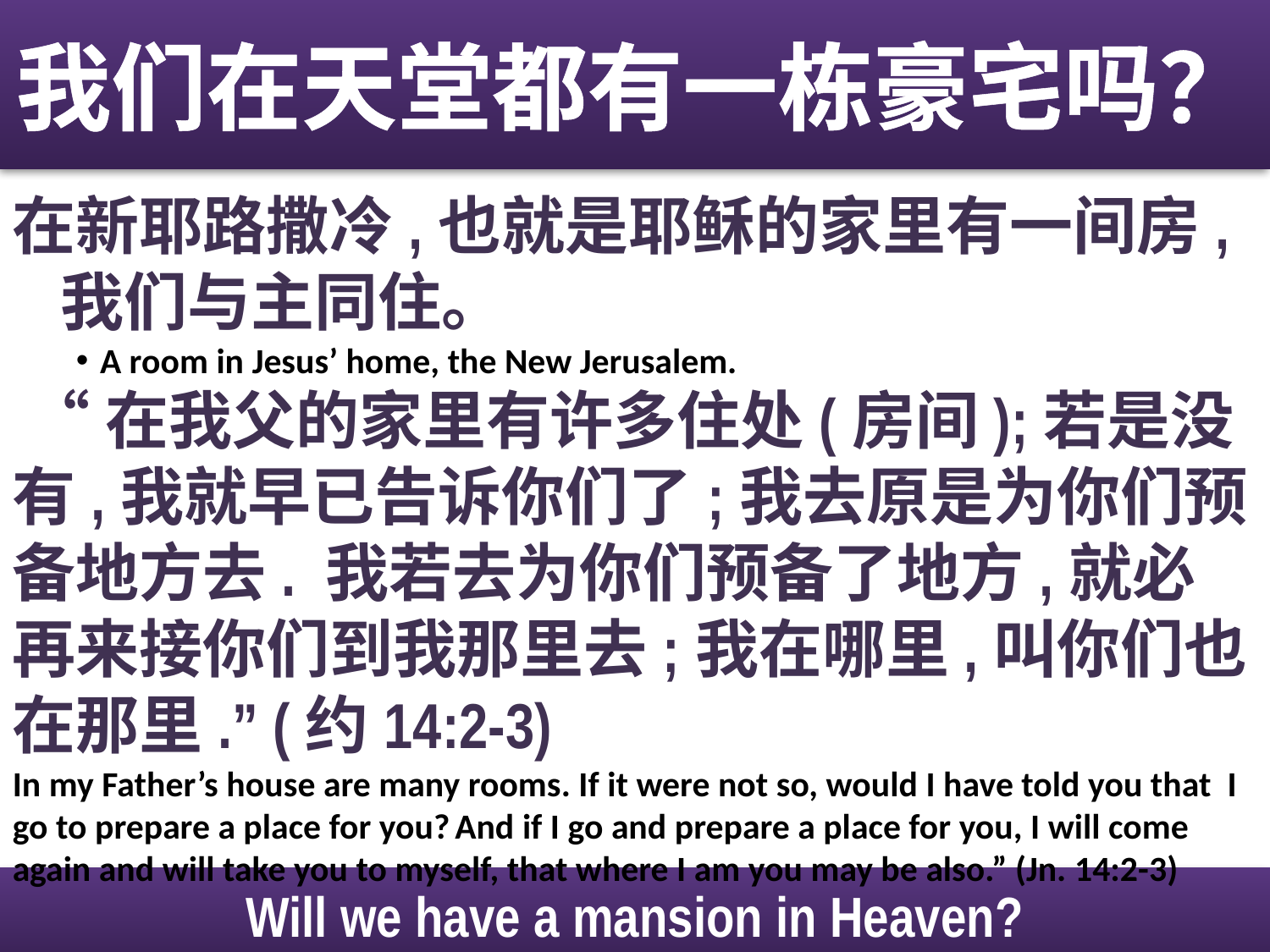

我们在天堂都有一栋豪宅吗？
在新耶路撒冷,也就是耶稣的家里有一间房,我们与主同住。
A room in Jesus’ home, the New Jerusalem.
 “在我父的家里有许多住处(房间);若是没有,我就早已告诉你们了;我去原是为你们预备地方去. 我若去为你们预备了地方,就必再来接你们到我那里去;我在哪里,叫你们也在那里.” (约14:2-3)
In my Father’s house are many rooms. If it were not so, would I have told you that  I go to prepare a place for you? And if I go and prepare a place for you, I will come again and will take you to myself, that where I am you may be also.” (Jn. 14:2-3)
Will we have a mansion in Heaven?